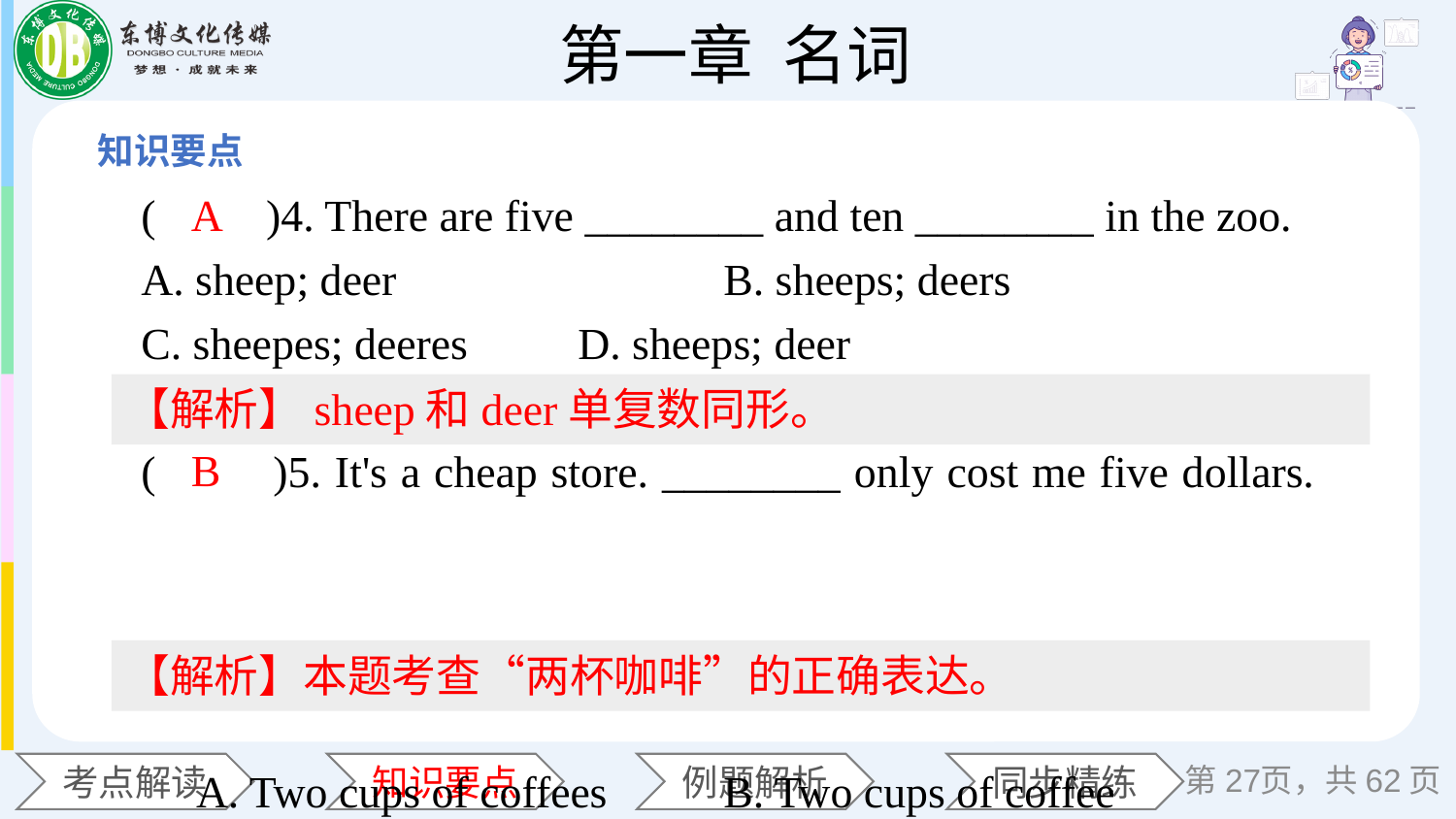

(　　)4. There are five ________ and ten ________ in the zoo.
A. sheep; deer    		B. sheeps; deers
C. sheepes; deeres    	D. sheeps; deer

(　　)5. It's a cheap store. ________ only cost me five dollars.　　　　　　　　　　　　　　　　　　　　　　　　　　　　　　　　　　　　　　　　　　　　　　　　　　　　　　　　　　　　　　　　　　　　　　　　　　　　　　　　　　　　　　　　　　　　　　　　　　　　　　　　　　　　　　A. Two cups of coffees    	B. Two cups of coffee
C. Two cup of coffee    	D. Two cup of coffees
A
【解析】sheep和deer单复数同形。
B
【解析】本题考查“两杯咖啡”的正确表达。
第27页，共62页